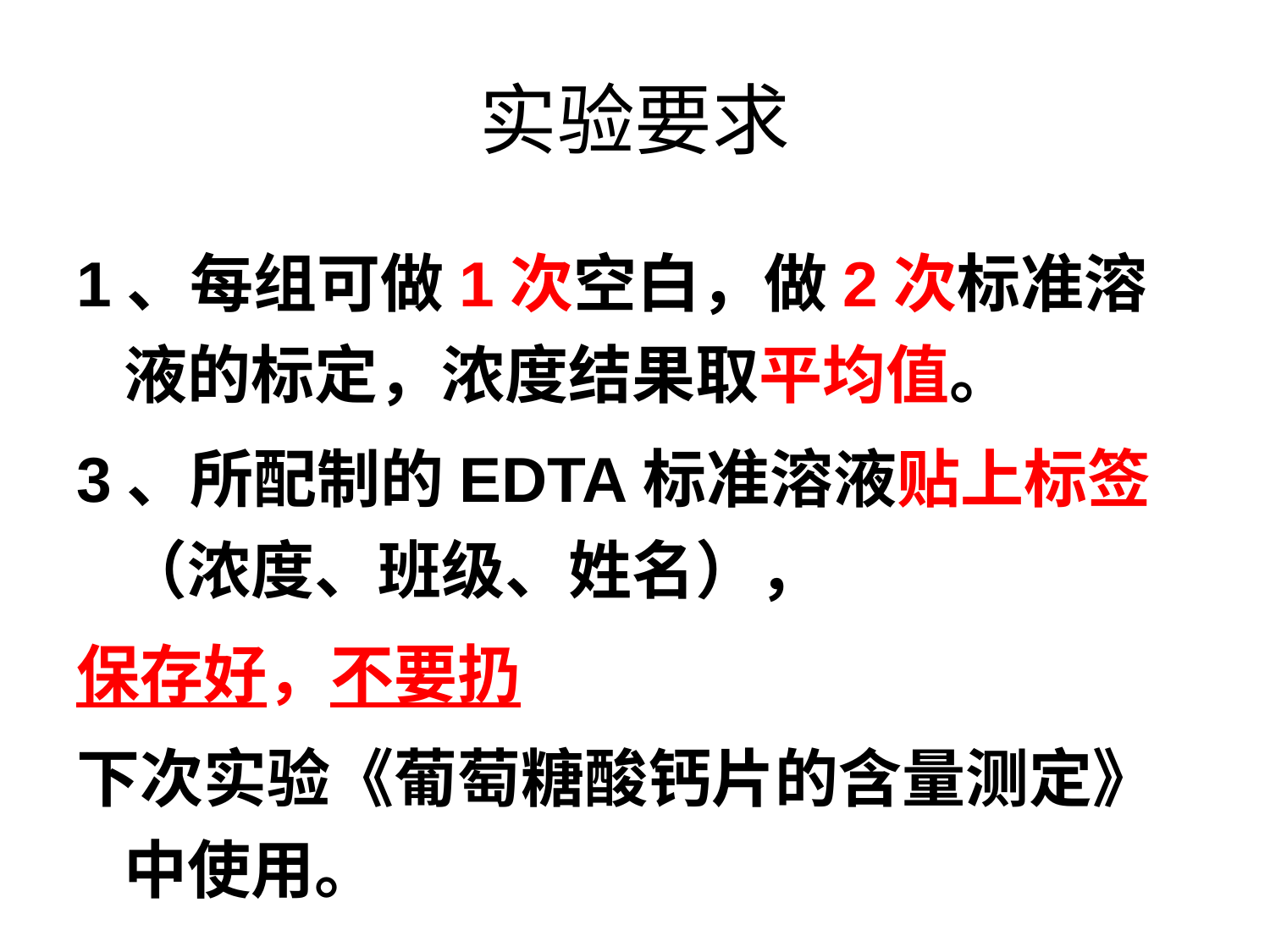

# 实验要求
1、每组可做1次空白，做2次标准溶液的标定，浓度结果取平均值。
3、所配制的EDTA标准溶液贴上标签（浓度、班级、姓名），
保存好，不要扔
下次实验《葡萄糖酸钙片的含量测定》中使用。